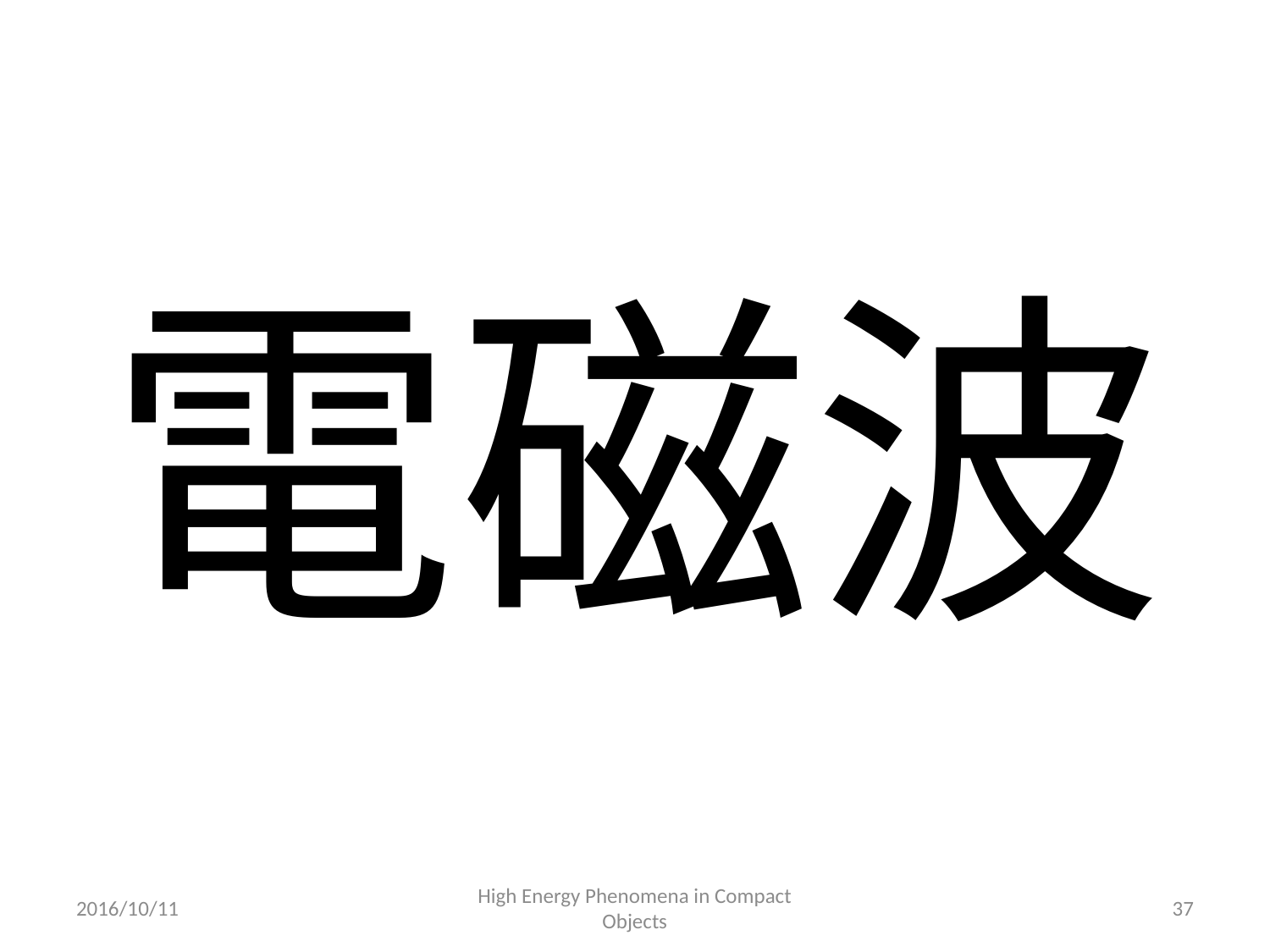

# 電磁波
2016/10/11
High Energy Phenomena in Compact Objects
37